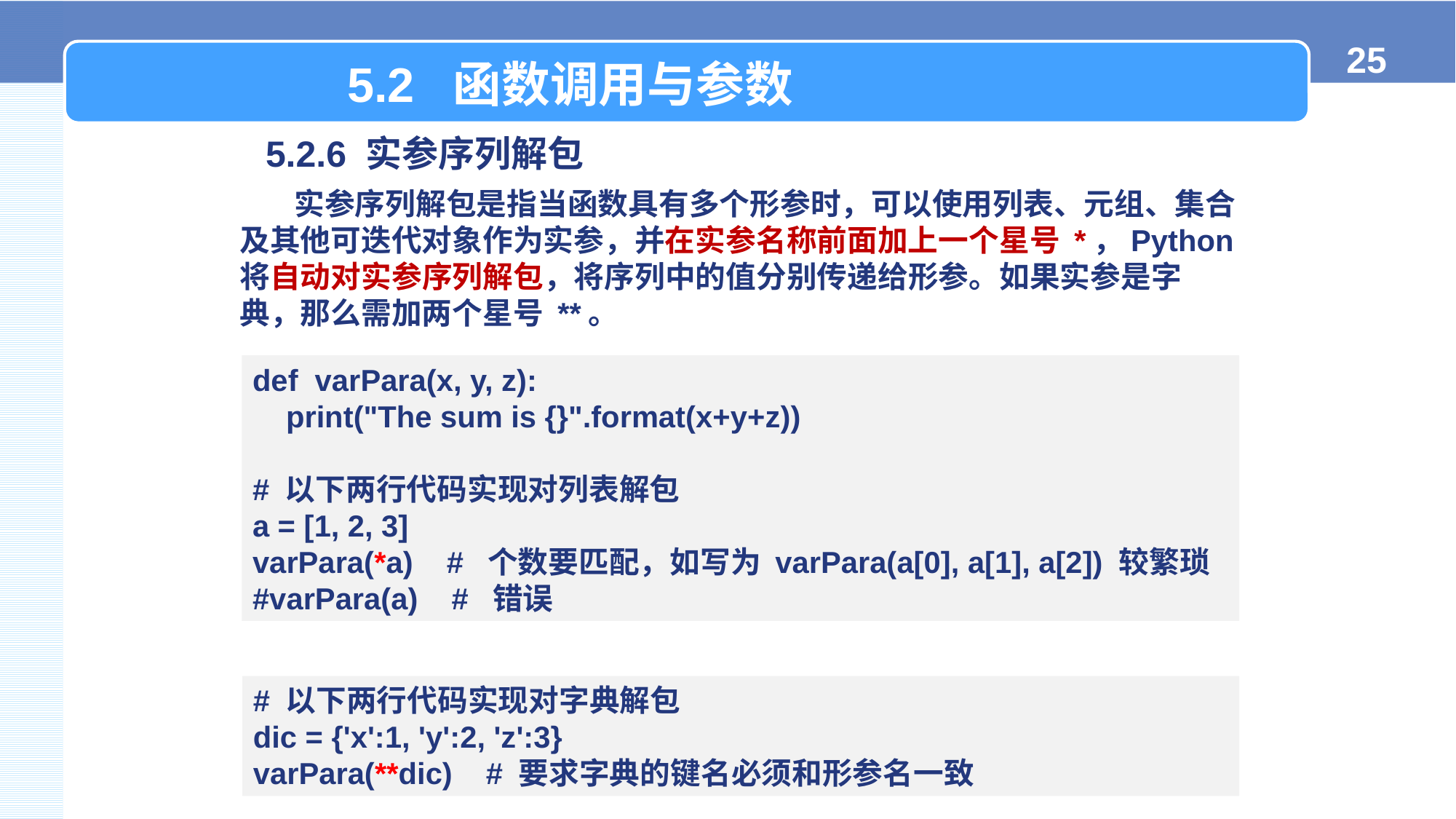

5.2  函数调用与参数
5.2.6 实参序列解包
实参序列解包是指当函数具有多个形参时，可以使用列表、元组、集合及其他可迭代对象作为实参，并在实参名称前面加上一个星号 *，Python将自动对实参序列解包，将序列中的值分别传递给形参。如果实参是字典，那么需加两个星号 **。
def  varPara(x, y, z):
    print("The sum is {}".format(x+y+z))

# 以下两行代码实现对列表解包
a = [1, 2, 3]
varPara(*a)    #  个数要匹配，如写为 varPara(a[0], a[1], a[2]) 较繁琐
#varPara(a)    #  错误
# 以下两行代码实现对字典解包
dic = {'x':1, 'y':2, 'z':3}
varPara(**dic)    # 要求字典的键名必须和形参名一致